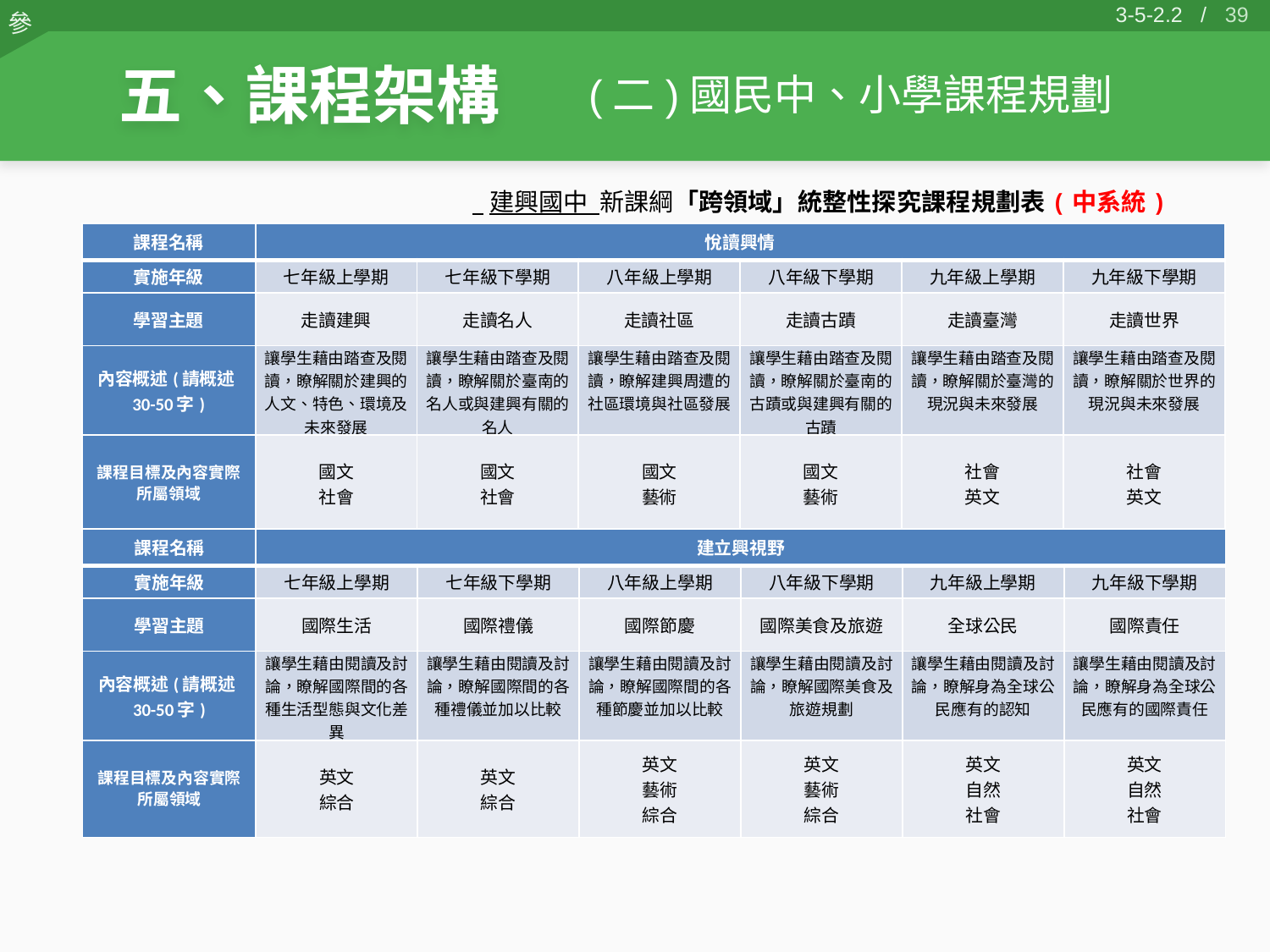

39
3-5-2.2   /
五、課程架構
(二)國民中、小學課程規劃
  建興國中  新課綱「跨領域」統整性探究課程規劃表(中系統)

| 課程名稱 | 悅讀興情 |  |  |  |  |  |
| --- | --- | --- | --- | --- | --- | --- |
| 實施年級 | 七年級上學期 | 七年級下學期 | 八年級上學期 | 八年級下學期 | 九年級上學期 | 九年級下學期 |
| 學習主題 | 走讀建興 | 走讀名人 | 走讀社區 | 走讀古蹟 | 走讀臺灣 | 走讀世界 |
| 內容概述(請概述30-50字) | 讓學生藉由踏查及閱讀，瞭解關於建興的人文、特色、環境及未來發展 | 讓學生藉由踏查及閱讀，瞭解關於臺南的名人或與建興有關的名人 | 讓學生藉由踏查及閱讀，瞭解建興周遭的社區環境與社區發展 | 讓學生藉由踏查及閱讀，瞭解關於臺南的古蹟或與建興有關的古蹟 | 讓學生藉由踏查及閱讀，瞭解關於臺灣的現況與未來發展 | 讓學生藉由踏查及閱讀，瞭解關於世界的現況與未來發展 |
| 課程目標及內容實際所屬領域 | 國文 社會 | 國文 社會 | 國文 藝術 | 國文 藝術 | 社會 英文 | 社會 英文 |
| 課程名稱 | 建立興視野 |  |  |  |  |  |
| --- | --- | --- | --- | --- | --- | --- |
| 實施年級 | 七年級上學期 | 七年級下學期 | 八年級上學期 | 八年級下學期 | 九年級上學期 | 九年級下學期 |
| 學習主題 | 國際生活 | 國際禮儀 | 國際節慶 | 國際美食及旅遊 | 全球公民 | 國際責任 |
| 內容概述(請概述30-50字) | 讓學生藉由閱讀及討論，瞭解國際間的各種生活型態與文化差異 | 讓學生藉由閱讀及討論，瞭解國際間的各種禮儀並加以比較 | 讓學生藉由閱讀及討論，瞭解國際間的各種節慶並加以比較 | 讓學生藉由閱讀及討論，瞭解國際美食及旅遊規劃 | 讓學生藉由閱讀及討論，瞭解身為全球公民應有的認知 | 讓學生藉由閱讀及討論，瞭解身為全球公民應有的國際責任 |
| 課程目標及內容實際所屬領域 | 英文 綜合 | 英文 綜合 | 英文 藝術 綜合 | 英文 藝術 綜合 | 英文 自然 社會 | 英文 自然 社會 |